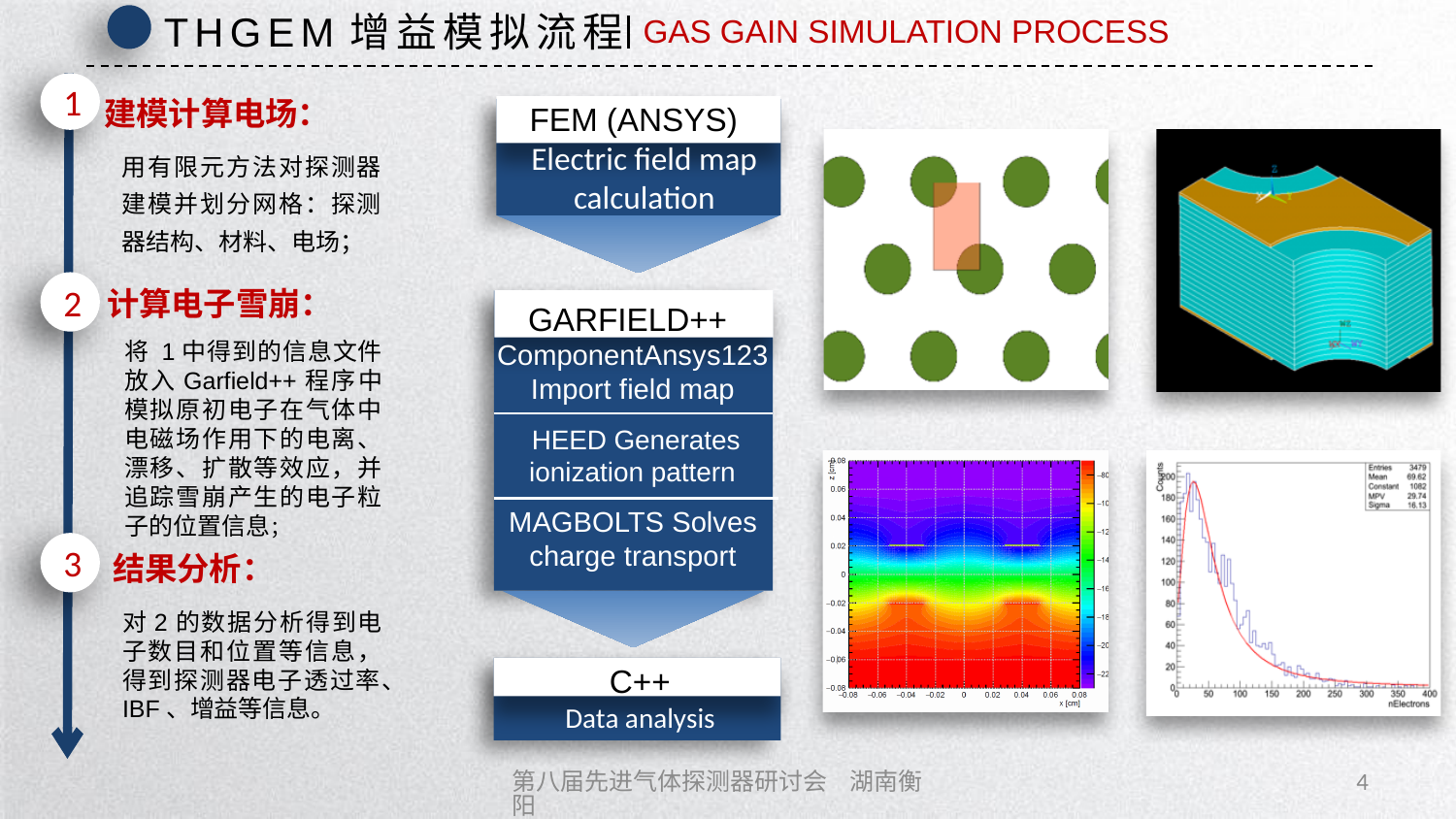

THGEM增益模拟流程
Gas gain simulation process

1
建模计算电场：
FEM (ANSYS)
Electric field map calculation

用有限元方法对探测器建模并划分网格：探测器结构、材料、电场；

2
计算电子雪崩：

GARFIELD++
将 1中得到的信息文件放入Garfield++程序中模拟原初电子在气体中电磁场作用下的电离、漂移、扩散等效应，并追踪雪崩产生的电子粒子的位置信息；

ComponentAnsys123 Import field map
HEED Generates ionization pattern

MAGBOLTS Solves charge transport
3
结果分析：

对2的数据分析得到电子数目和位置等信息，得到探测器电子透过率、IBF、增益等信息。
C++
Data analysis

第八届先进气体探测器研讨会   湖南衡阳
4
延时符